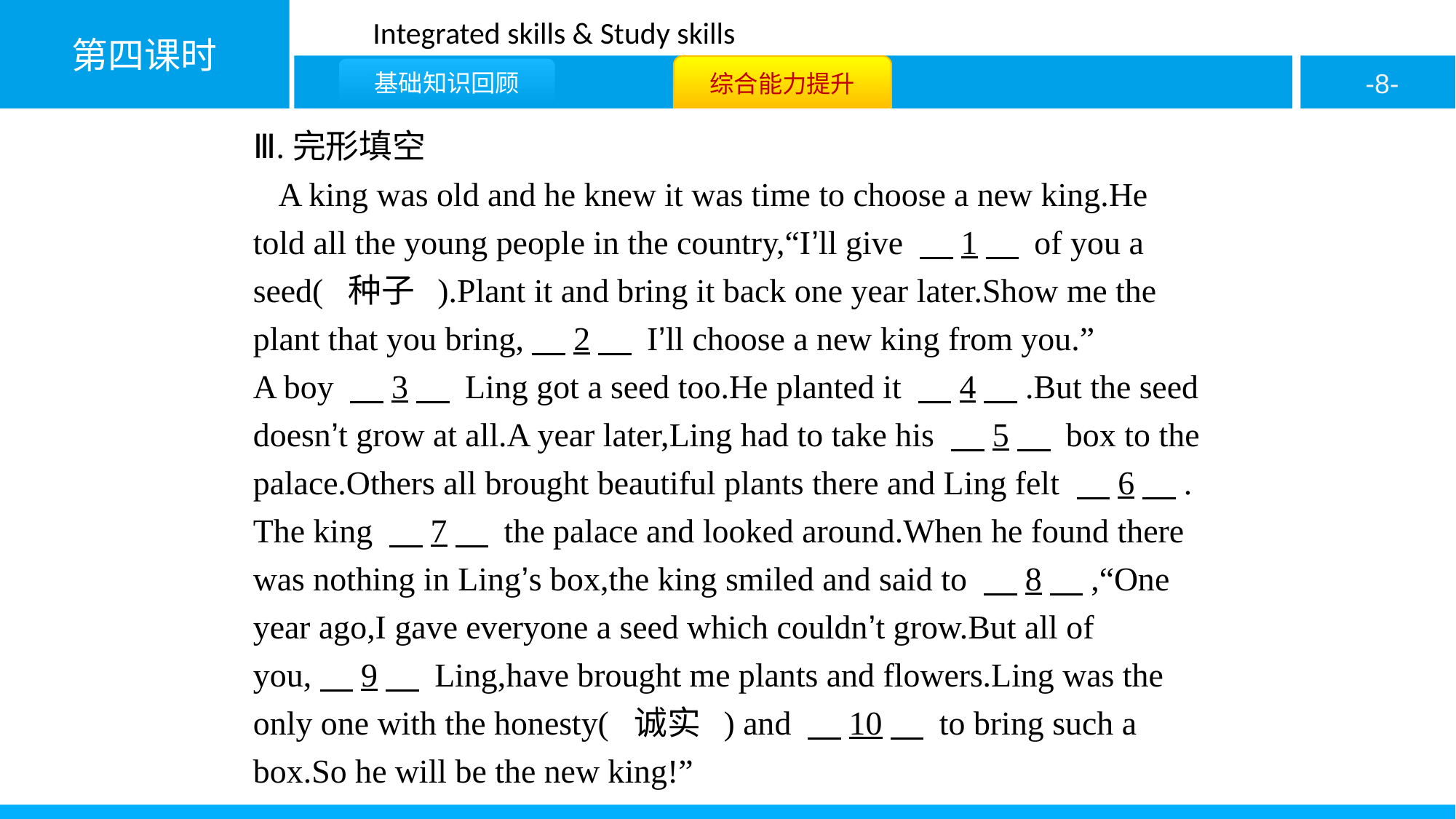

Ⅲ.完形填空
   A king was old and he knew it was time to choose a new king.He told all the young people in the country,“I’ll give 　1　 of you a seed(  种子  ).Plant it and bring it back one year later.Show me the plant that you bring,　2　 I’ll choose a new king from you.”
A boy 　3　 Ling got a seed too.He planted it 　4　.But the seed doesn’t grow at all.A year later,Ling had to take his 　5　 box to the palace.Others all brought beautiful plants there and Ling felt 　6　.
The king 　7　 the palace and looked around.When he found there was nothing in Ling’s box,the king smiled and said to 　8　,“One year ago,I gave everyone a seed which couldn’t grow.But all of you,　9　 Ling,have brought me plants and flowers.Ling was the only one with the honesty(  诚实  ) and 　10　 to bring such a box.So he will be the new king!”